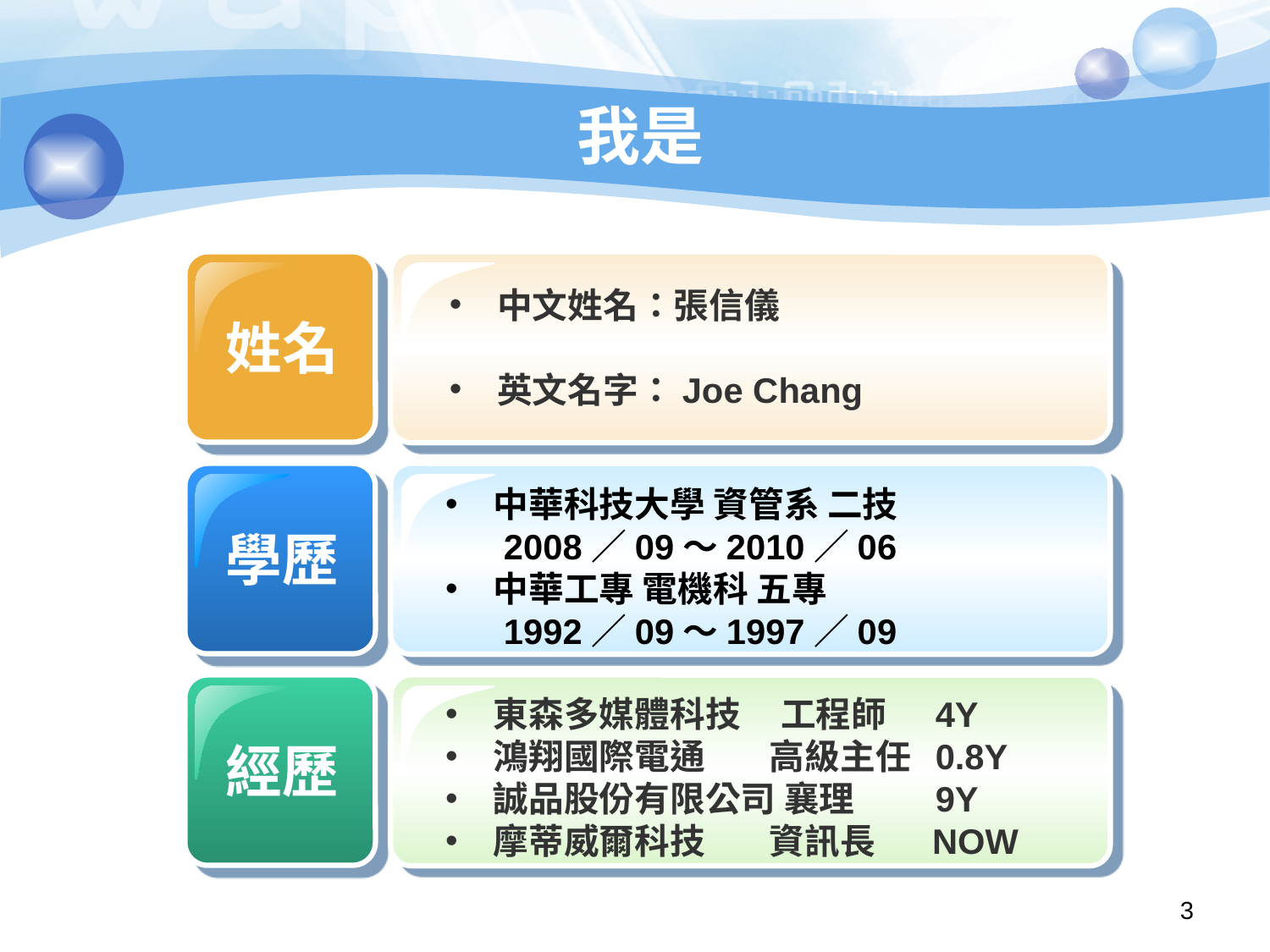

# 我是

中文姓名：張信儀

英文名字：Joe Chang
姓名

中華科技大學 資管系 二技
      2008／09～2010／06
中華工專 電機科 五專
      1992／09～1997／09

學歷

東森多媒體科技     工程師     4Y
鴻翔國際電通        高級主任  0.8Y
誠品股份有限公司 襄理         9Y
摩蒂威爾科技        資訊長      NOW
經歷
3